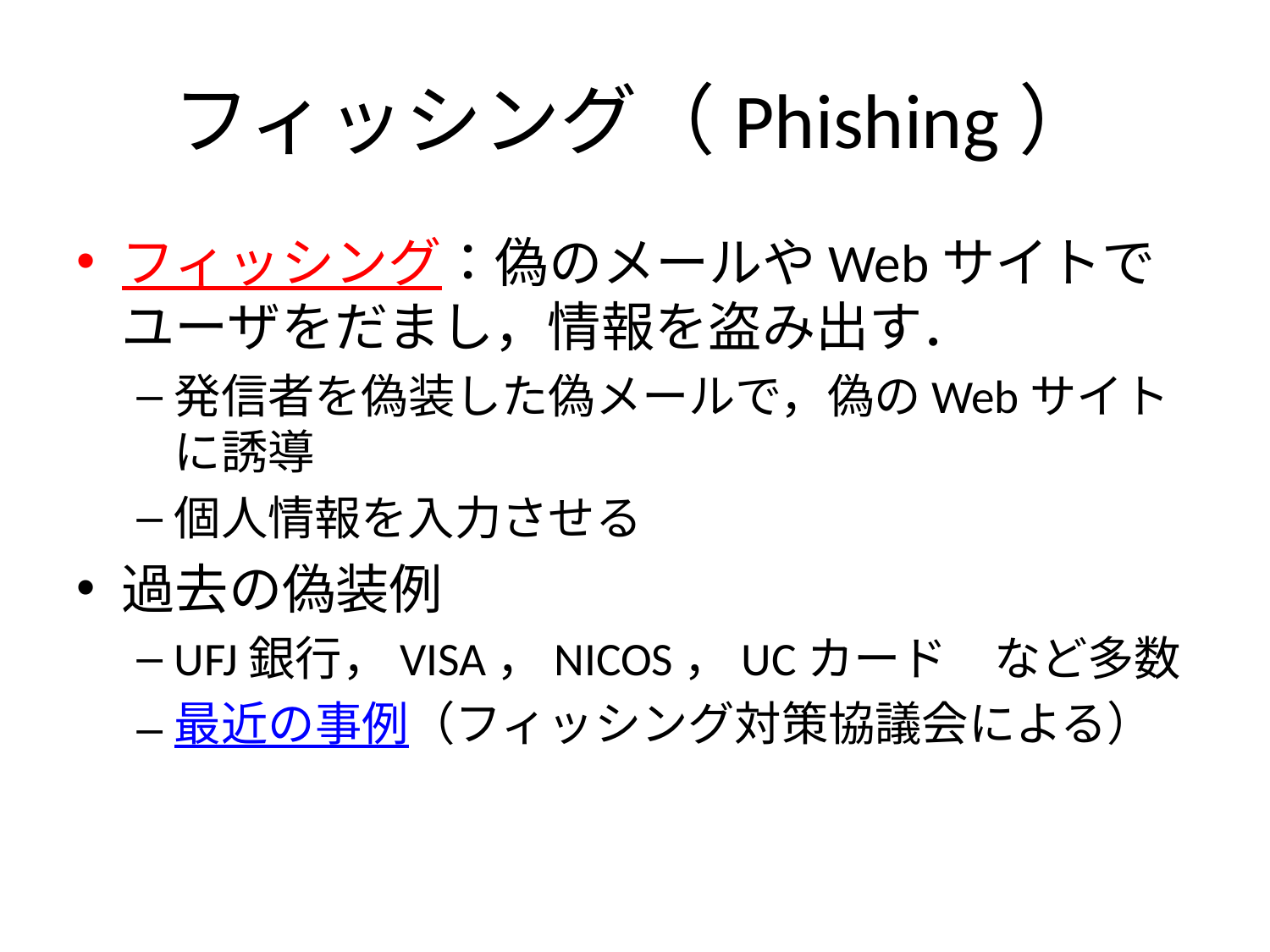

# フィッシング（Phishing）
フィッシング：偽のメールやWebサイトでユーザをだまし，情報を盗み出す．
発信者を偽装した偽メールで，偽のWebサイトに誘導
個人情報を入力させる
過去の偽装例
UFJ銀行，VISA，NICOS，UCカード　など多数
最近の事例（フィッシング対策協議会による）